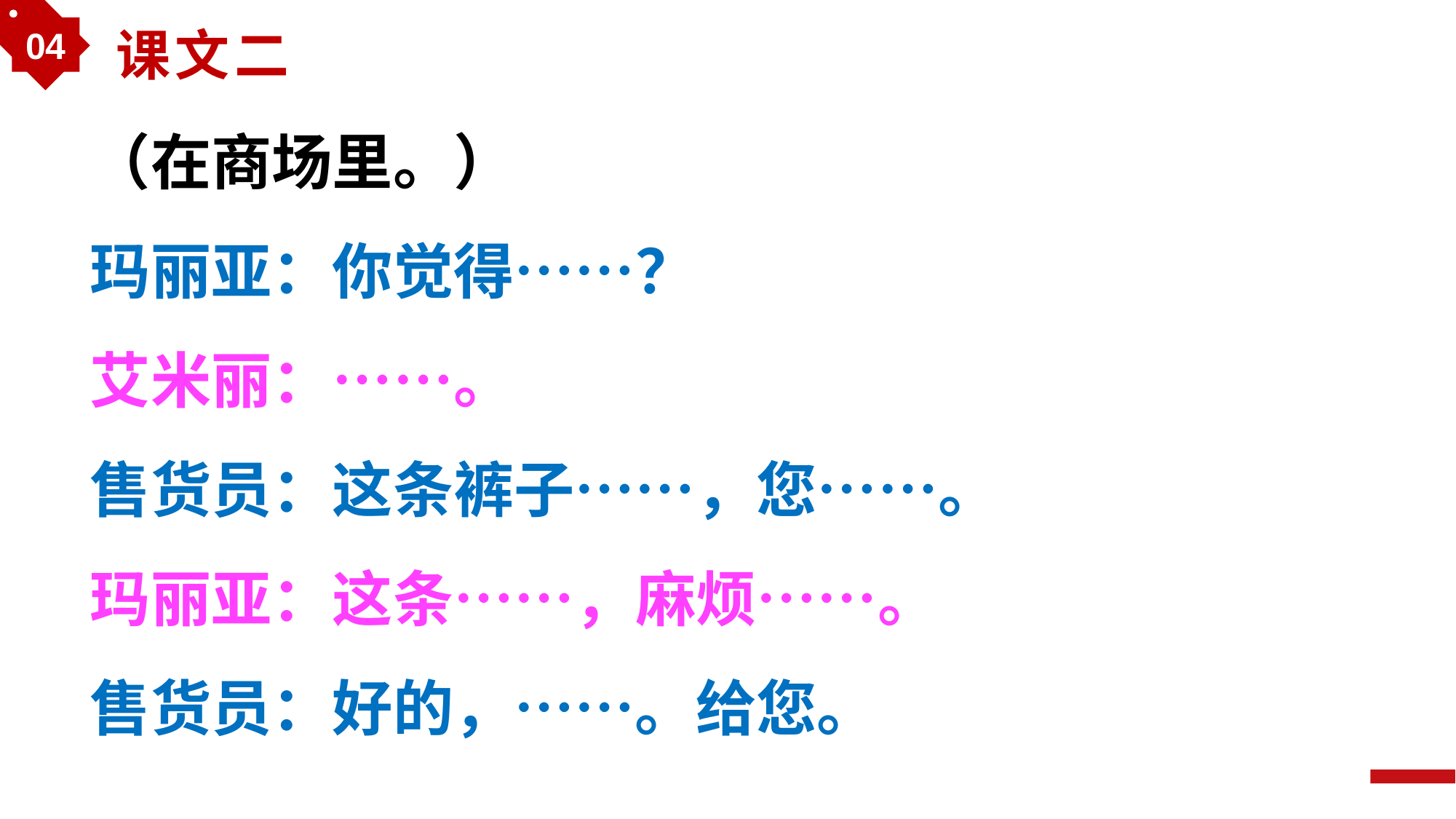

04
课文二
（在商场里。）
玛丽亚：你觉得……？
艾米丽：……。
售货员：这条裤子……，您……。
玛丽亚：这条……，麻烦……。
售货员：好的，……。给您。